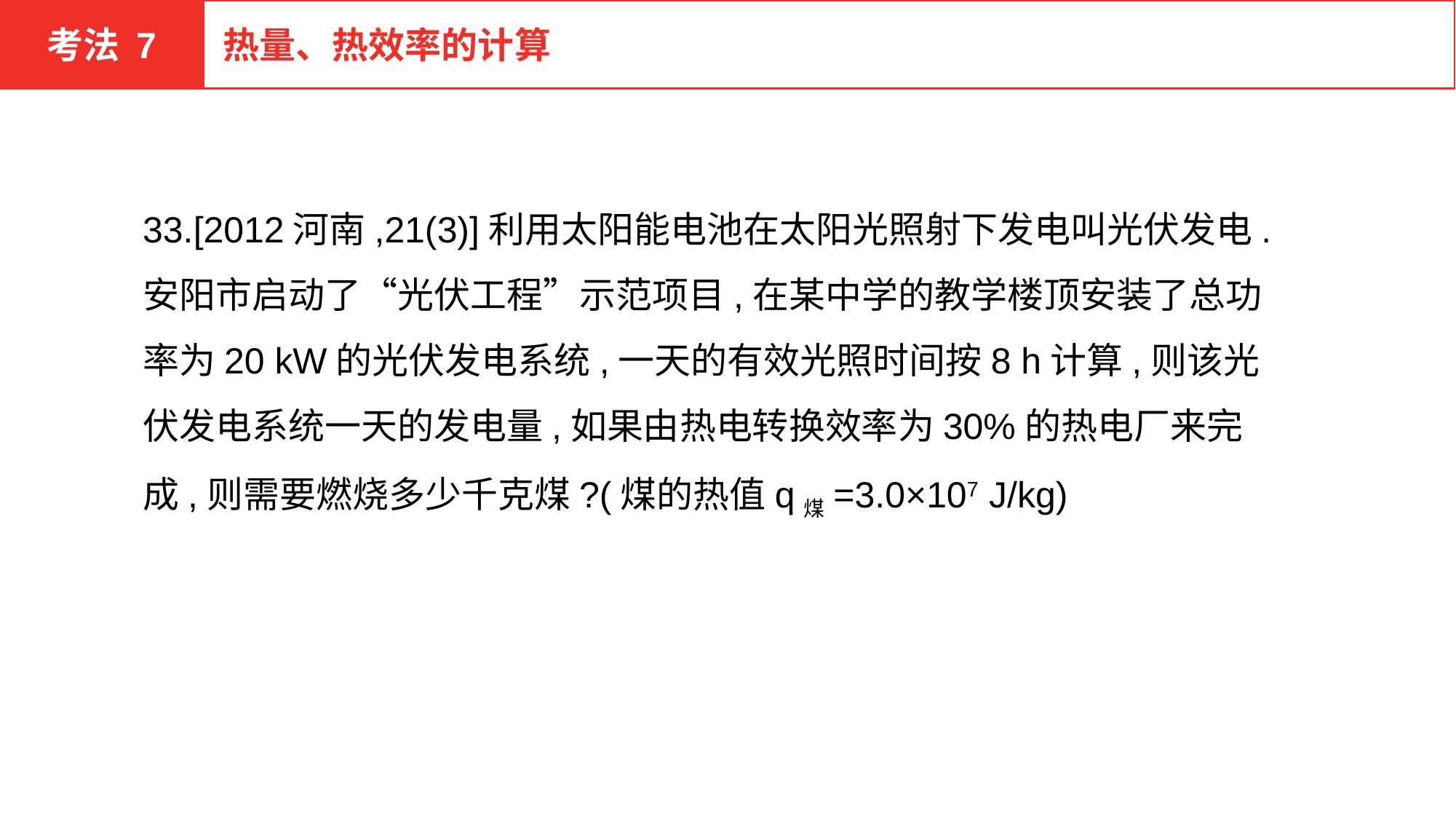

考法 7
热量、热效率的计算
33.[2012河南,21(3)]利用太阳能电池在太阳光照射下发电叫光伏发电.安阳市启动了“光伏工程”示范项目,在某中学的教学楼顶安装了总功率为20 kW的光伏发电系统,一天的有效光照时间按8 h计算,则该光伏发电系统一天的发电量,如果由热电转换效率为30%的热电厂来完成,则需要燃烧多少千克煤?(煤的热值q煤=3.0×107 J/kg)